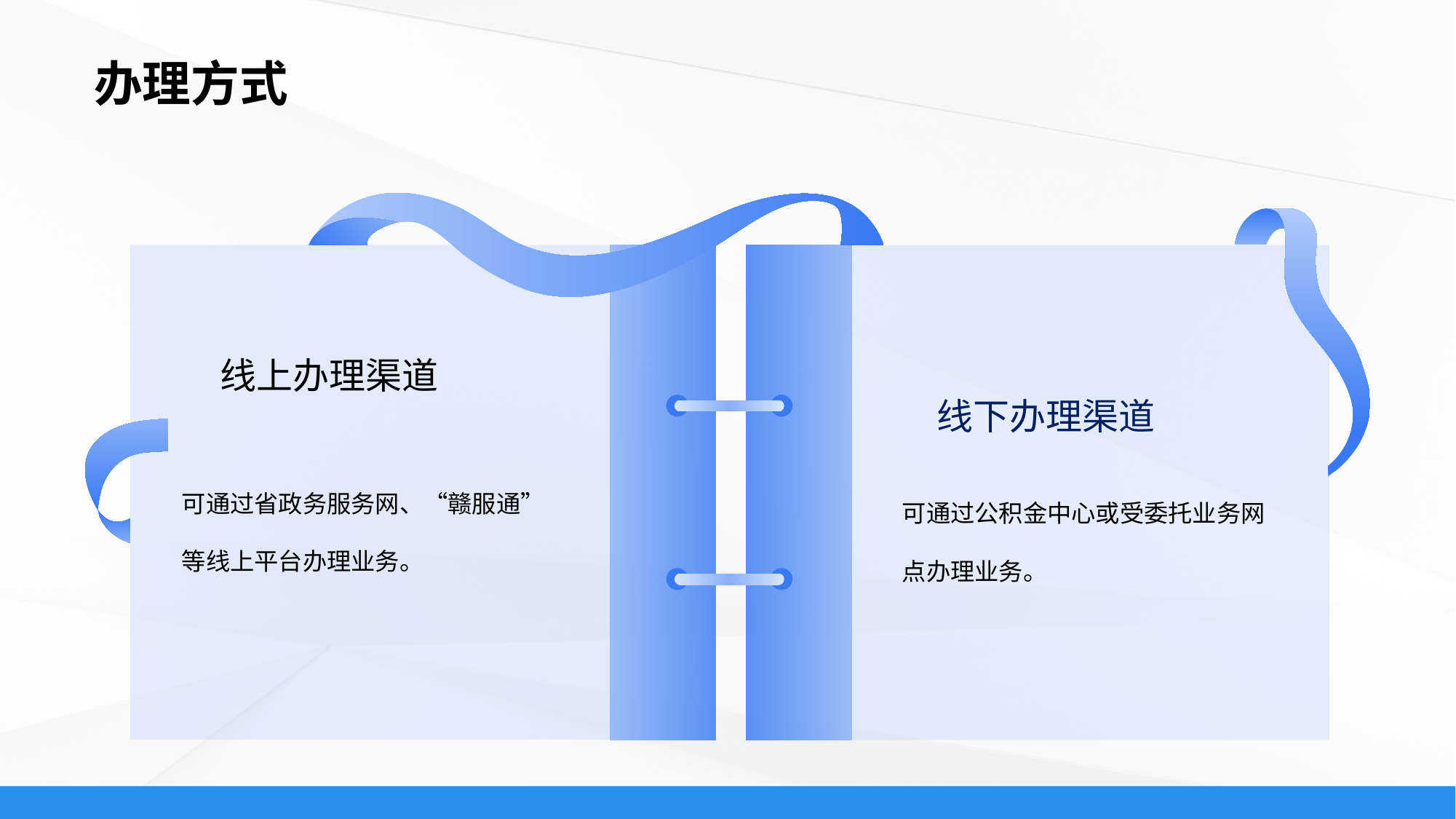

# 办理方式

线上办理渠道
线下办理渠道

可通过公积金中心或受委托业务网点办理业务。

可通过省政务服务网、“赣服通”等线上平台办理业务。